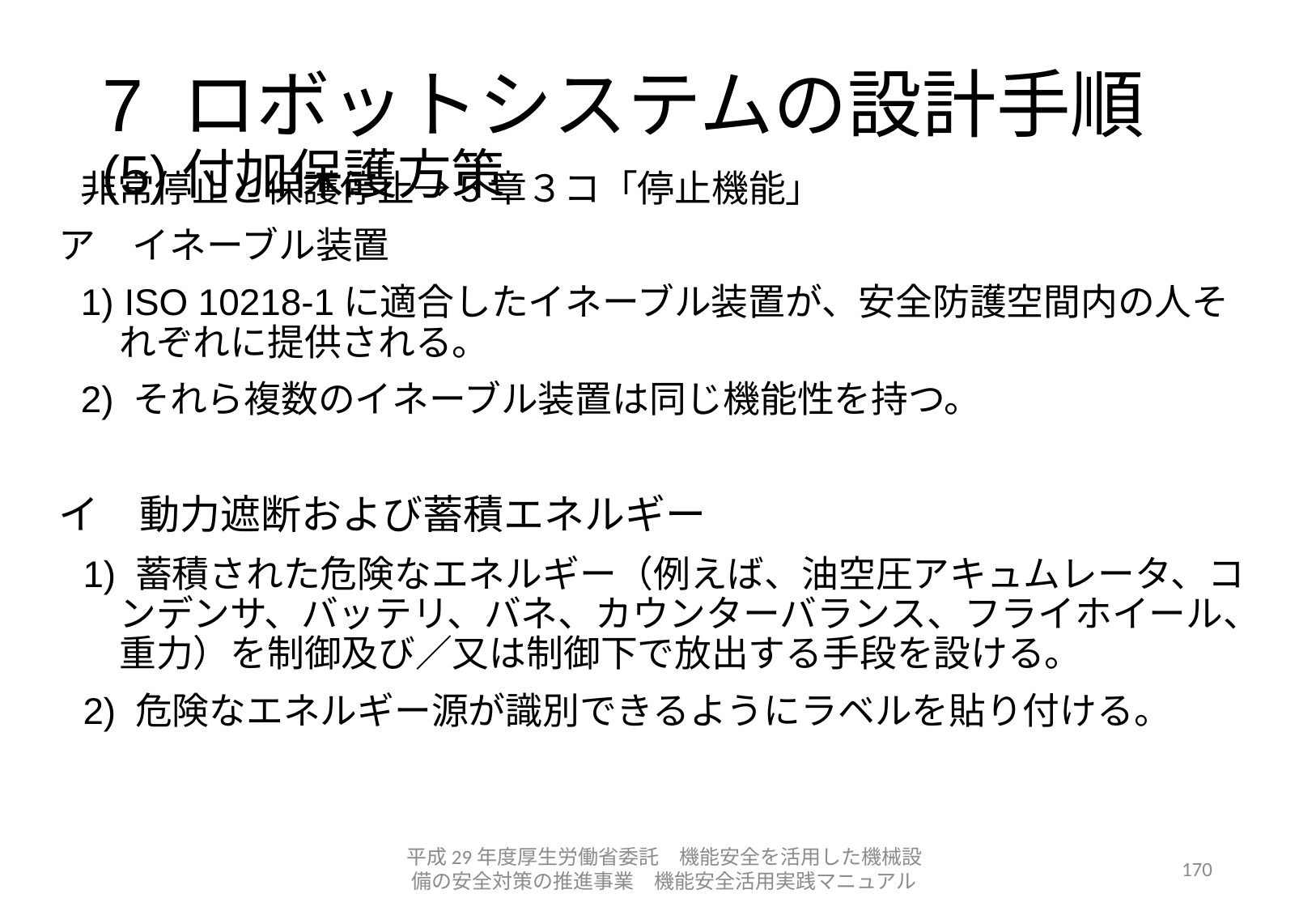

# 7 ロボットシステムの設計手順 (5)付加保護方策
非常停止と保護停止→5章３コ「停止機能」
ア　イネーブル装置
1) ISO 10218-1に適合したイネーブル装置が、安全防護空間内の人それぞれに提供される。
2) それら複数のイネーブル装置は同じ機能性を持つ。

イ　動力遮断および蓄積エネルギー
1) 蓄積された危険なエネルギー（例えば、油空圧アキュムレータ、コンデンサ、バッテリ、バネ、カウンターバランス、フライホイール、重力）を制御及び／又は制御下で放出する手段を設ける。
2) 危険なエネルギー源が識別できるようにラベルを貼り付ける。
平成29年度厚生労働省委託　機能安全を活用した機械設備の安全対策の推進事業　機能安全活用実践マニュアル
170